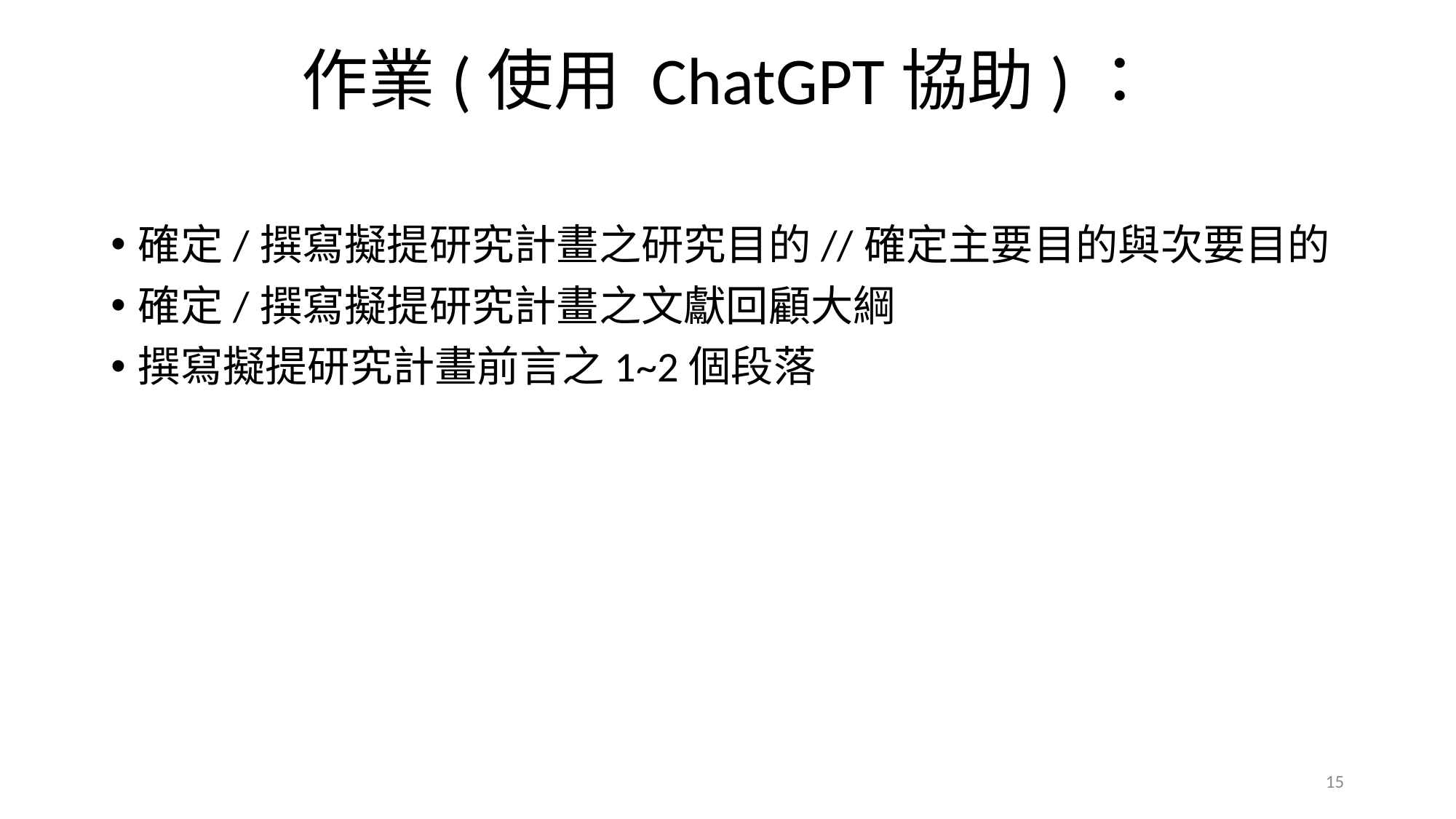

# 作業(使用 ChatGPT協助)：
確定/撰寫擬提研究計畫之研究目的//確定主要目的與次要目的
確定/撰寫擬提研究計畫之文獻回顧大綱
撰寫擬提研究計畫前言之1~2個段落

15